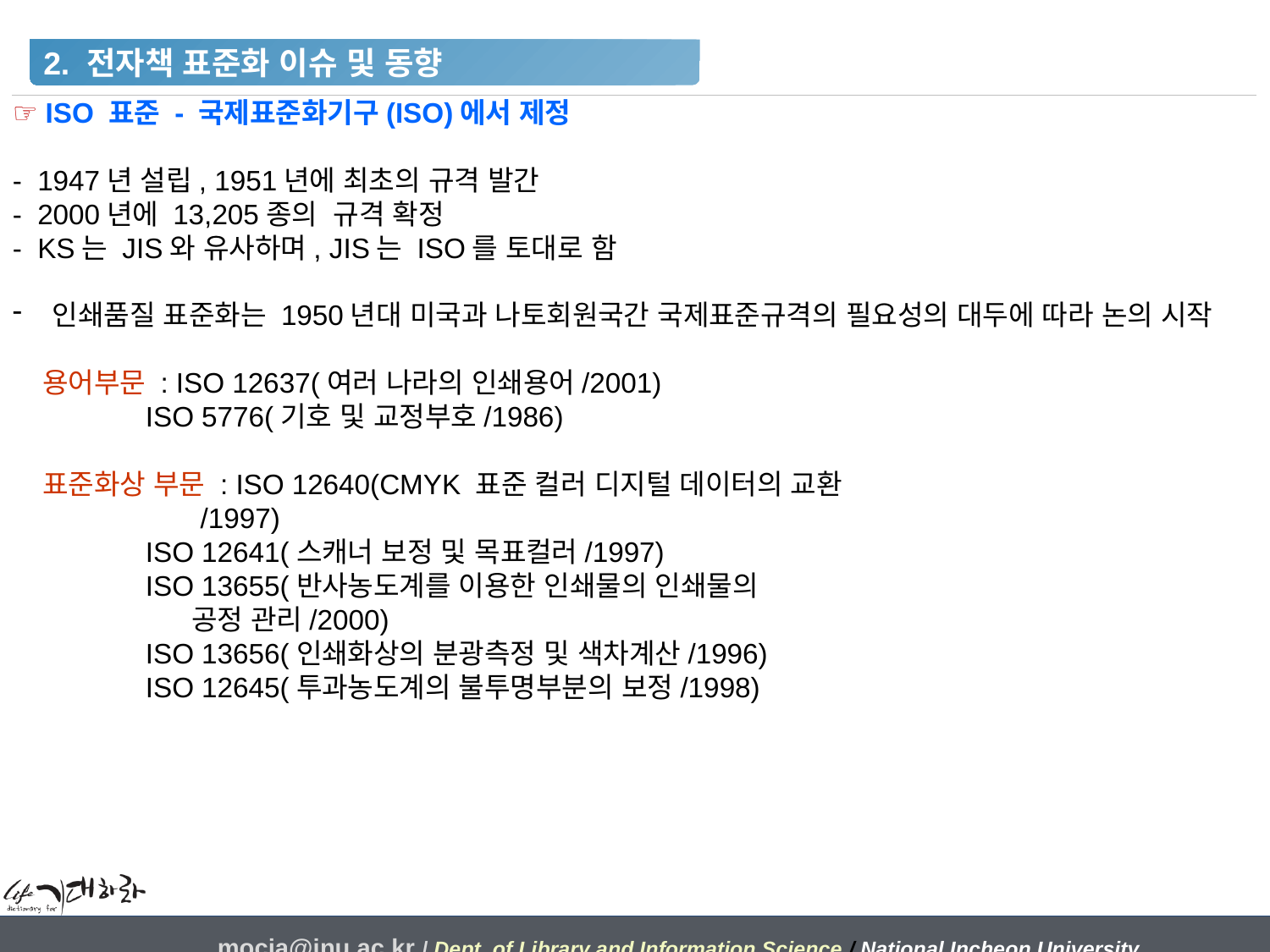

2. 전자책 표준화 이슈 및 동향
☞ ISO 표준 - 국제표준화기구(ISO)에서 제정

-  1947년 설립, 1951년에 최초의 규격 발간
-  2000년에 13,205종의  규격 확정
-  KS는 JIS와 유사하며, JIS는 ISO를 토대로 함

인쇄품질 표준화는 1950년대 미국과 나토회원국간 국제표준규격의 필요성의 대두에 따라 논의 시작

   용어부문 : ISO 12637(여러 나라의 인쇄용어/2001)
                 ISO 5776(기호 및 교정부호/1986)

   표준화상 부문 : ISO 12640(CMYK 표준 컬러 디지털 데이터의 교환
                        /1997)
                 ISO 12641(스캐너 보정 및 목표컬러/1997)
                 ISO 13655(반사농도계를 이용한 인쇄물의 인쇄물의
                      공정 관리/2000)
                 ISO 13656(인쇄화상의 분광측정 및 색차계산/1996)
                 ISO 12645(투과농도계의 불투명부분의 보정/1998)

mocja@inu.ac.kr / Dept. of Library and Information Science / National Incheon University